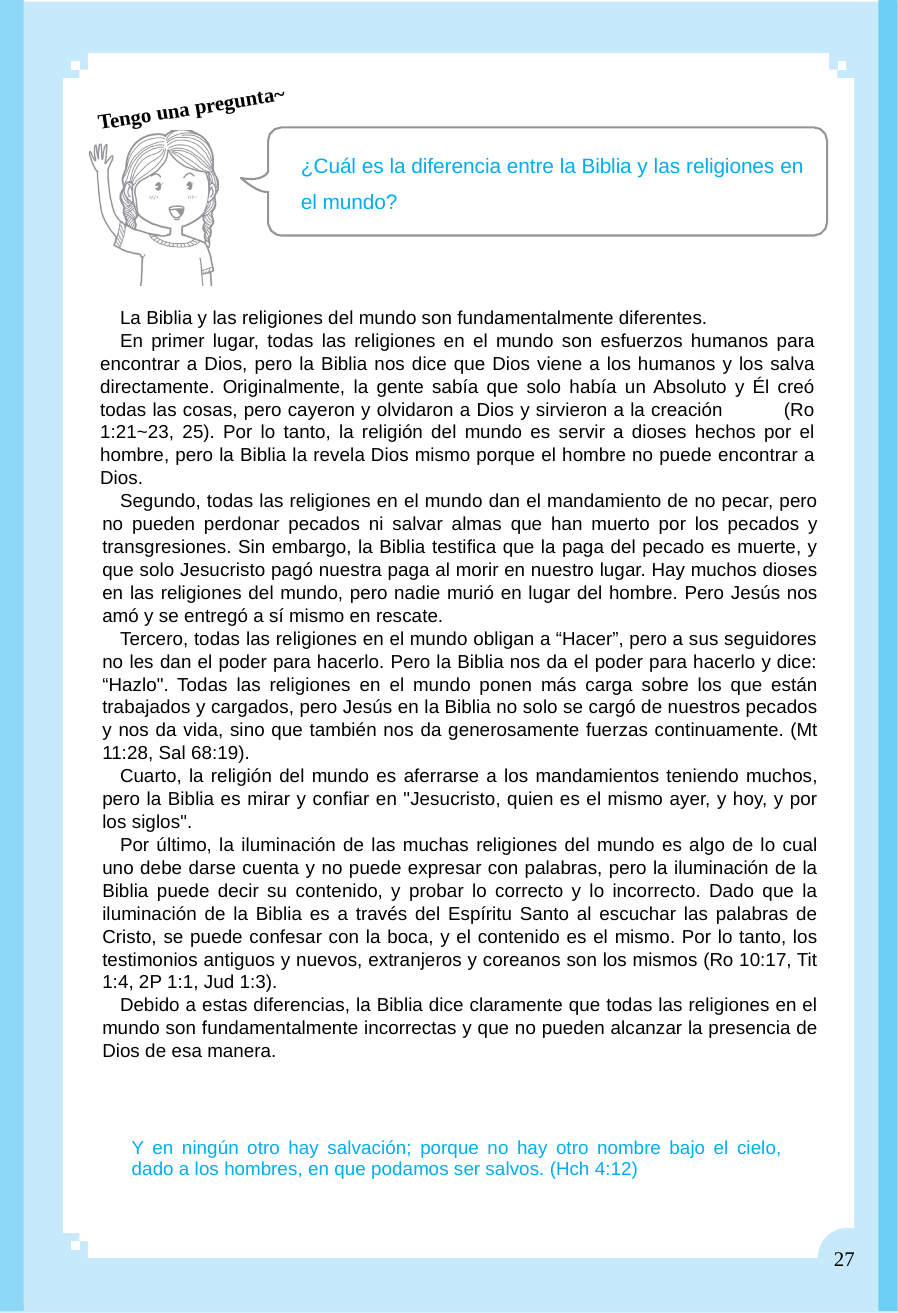

૕ޙ੓যਃ_
성경: ၠ지 않으려      의적인 ᦦ심으로 성경: 보면 많은 내ᬊᯕ 모순으로
보ᯕ지만 ၠ으려 착한 마음으로 보면 ၠ: 5 : 증거를 얼마든지 하나님께
서     성령: 통해서 우리 마음에 보 여주십니다.
᪽Ա면 성경에   질문하신 내ᬊ 말    도 5많은 예언과 성≉의 증거들ᯕ
:으니 ঑져보자하   마 음과 시간만 ⚍자한다면 자ᩑ스౞게 해결될 것ᯕ
⪶6하니 까9.
6  아라௰✙ᔑ은 터어키와 아르ີ니아 ǎ경 ɝ⃹에 : ᔑ으로 그 Ŕ에서
부터 시날⠪지 가운 데 ⲳ바ᄉⲴᯕ라  생b하    지ᩎ은 아라௰✙ᔑ:
기준하면 서 ἞ᯕ 아니라 동ԉ἞ᯕ ࢊ니다.
그러므로 아라௰✙ᔑ ɝ⃹에서의 ǑḲ생활과 시날⠪지가 : 동ႊ으로 라     말은 성경적으로 아
ྕ 문    가 없     표⩥ᯕ라 할 5 :습니다.

Tengo una pregunta~

¿Cuál es la diferencia entre la Biblia y las religiones en el mundo?

La Biblia y las religiones del mundo son fundamentalmente diferentes.
En primer lugar, todas las religiones en el mundo son esfuerzos humanos para encontrar a Dios, pero la Biblia nos dice que Dios viene a los humanos y los salva directamente. Originalmente, la gente sabía que solo había un Absoluto y Él creó todas las cosas, pero cayeron y olvidaron a Dios y sirvieron a la creación          (Ro 1:21~23, 25). Por lo tanto, la religión del mundo es servir a dioses hechos por el hombre, pero la Biblia la revela Dios mismo porque el hombre no puede encontrar a Dios.
Segundo, todas las religiones en el mundo dan el mandamiento de no pecar, pero no pueden perdonar pecados ni salvar almas que han muerto por los pecados y transgresiones. Sin embargo, la Biblia testifica que la paga del pecado es muerte, y que solo Jesucristo pagó nuestra paga al morir en nuestro lugar. Hay muchos dioses en las religiones del mundo, pero nadie murió en lugar del hombre. Pero Jesús nos amó y se entregó a sí mismo en rescate.
Tercero, todas las religiones en el mundo obligan a “Hacer”, pero a sus seguidores no les dan el poder para hacerlo. Pero la Biblia nos da el poder para hacerlo y ​​dice: “Hazlo". Todas las religiones en el mundo ponen más carga sobre los que están trabajados y cargados, pero Jesús en la Biblia no solo se cargó de nuestros pecados y nos da vida, sino que también nos da generosamente fuerzas continuamente. (Mt 11:28, Sal 68:19).
Cuarto, la religión del mundo es aferrarse a los mandamientos teniendo muchos, pero la Biblia es mirar y confiar en "Jesucristo, quien es el mismo ayer, y hoy, y por los siglos".
Por último, la iluminación de las muchas religiones del mundo es algo de lo cual uno debe darse cuenta y no puede expresar con palabras, pero la iluminación de la Biblia puede decir su contenido, y probar lo correcto y lo incorrecto. Dado que la iluminación de la Biblia es a través del Espíritu Santo al escuchar las palabras de Cristo, se puede confesar con la boca, y el contenido es el mismo. Por lo tanto, los testimonios antiguos y nuevos, extranjeros y coreanos son los mismos (Ro 10:17, Tit 1:4, 2P 1:1, Jud 1:3).
Debido a estas diferencias, la Biblia dice claramente que todas las religiones en el mundo son fundamentalmente incorrectas y que no pueden alcanzar la presencia de Dios de esa manera.
Y en ningún otro hay salvación; porque no hay otro nombre bajo el cielo, dado a los hombres, en que podamos ser salvos. (Hch 4:12)

27